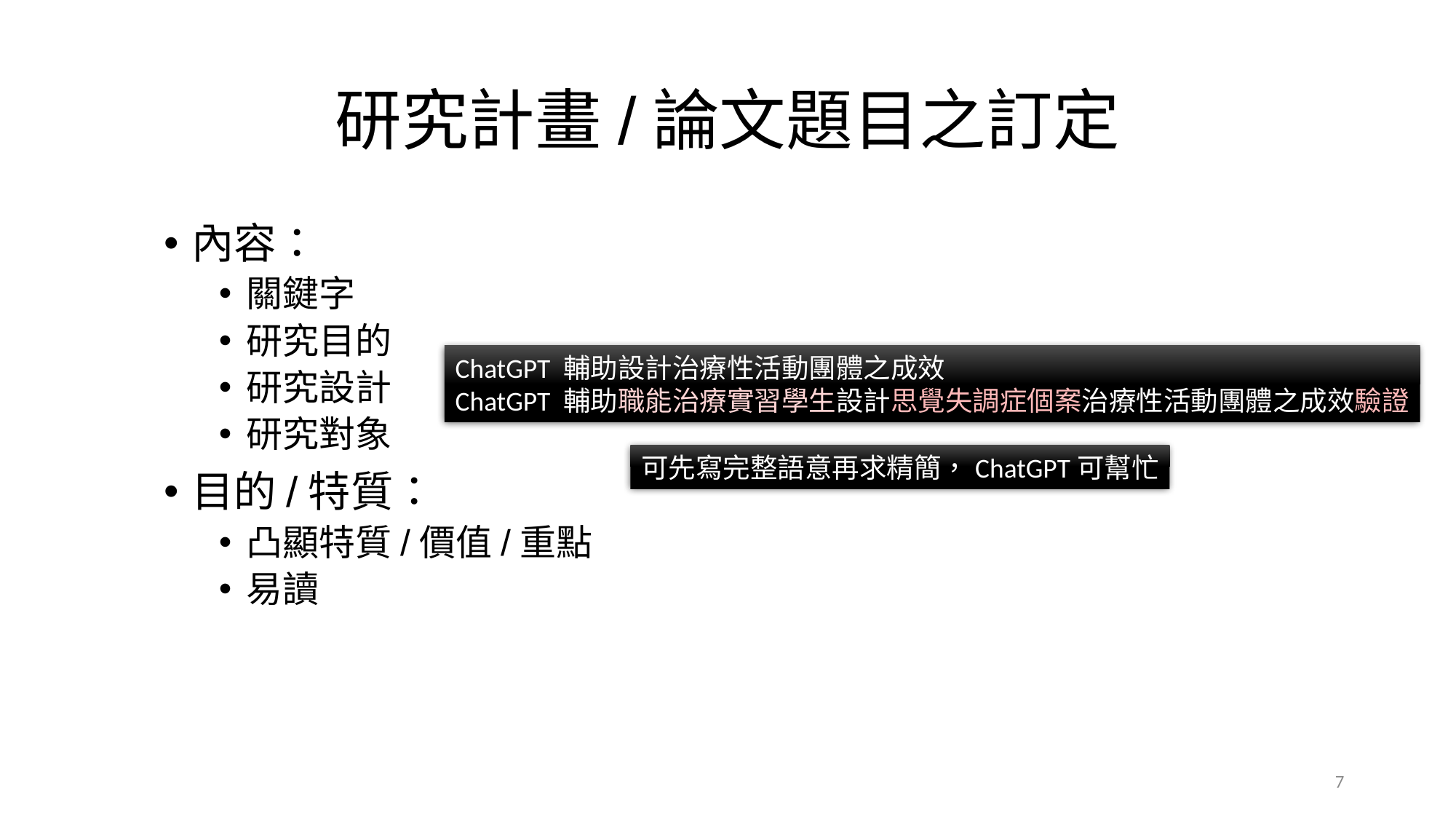

# 研究計畫/論文題目之訂定
內容：
關鍵字
研究目的
研究設計
研究對象
目的/特質：
凸顯特質/價值/重點
易讀
ChatGPT 輔助設計治療性活動團體之成效
ChatGPT 輔助職能治療實習學生設計思覺失調症個案治療性活動團體之成效驗證
可先寫完整語意再求精簡，ChatGPT可幫忙
7